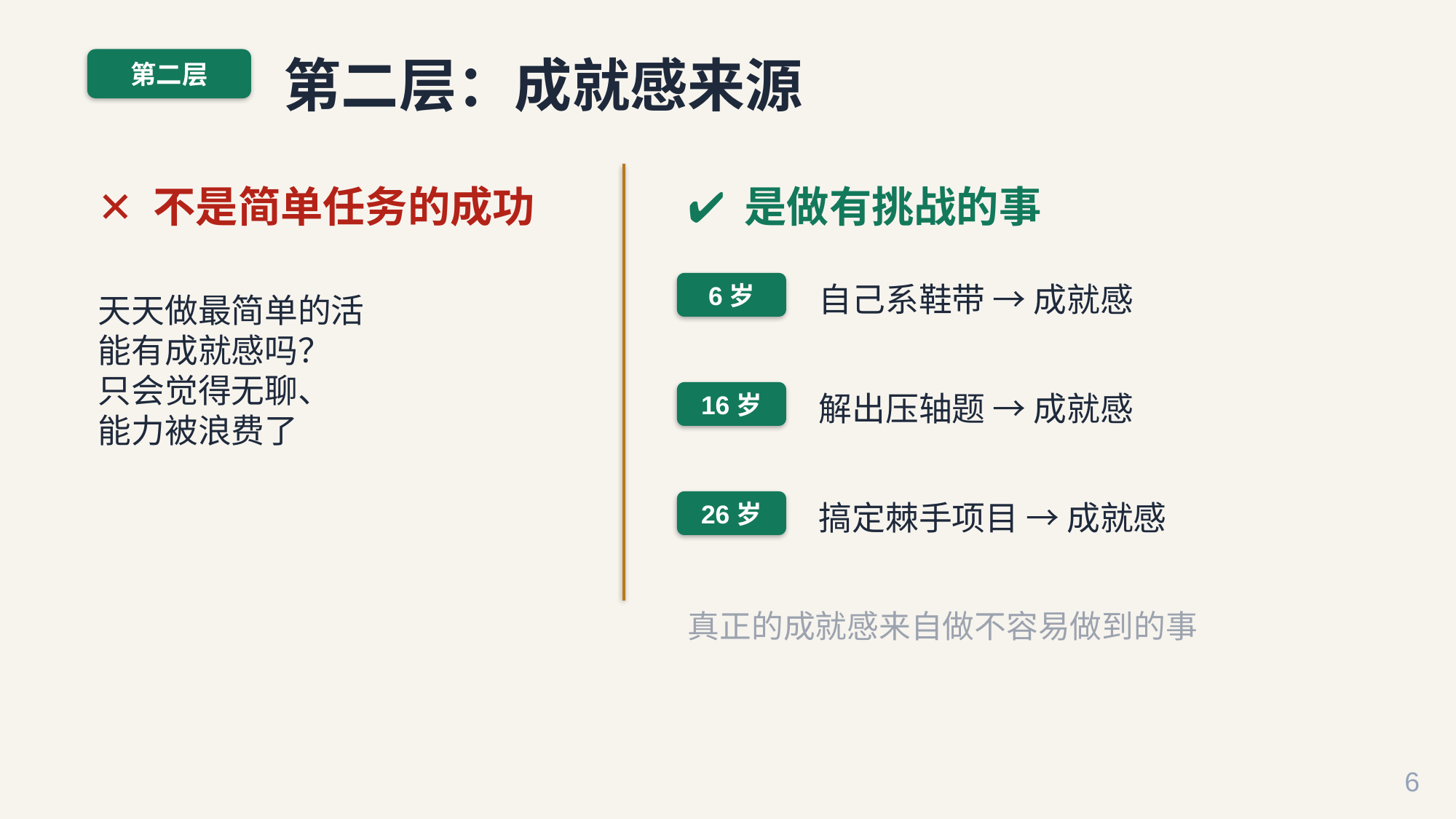

第二层：成就感来源
第二层

✕ 不是简单任务的成功
✔ 是做有挑战的事
6岁
自己系鞋带 → 成就感
天天做最简单的活
能有成就感吗？
只会觉得无聊、
能力被浪费了
16岁
解出压轴题 → 成就感
26岁
搞定棘手项目 → 成就感
真正的成就感来自做不容易做到的事
6